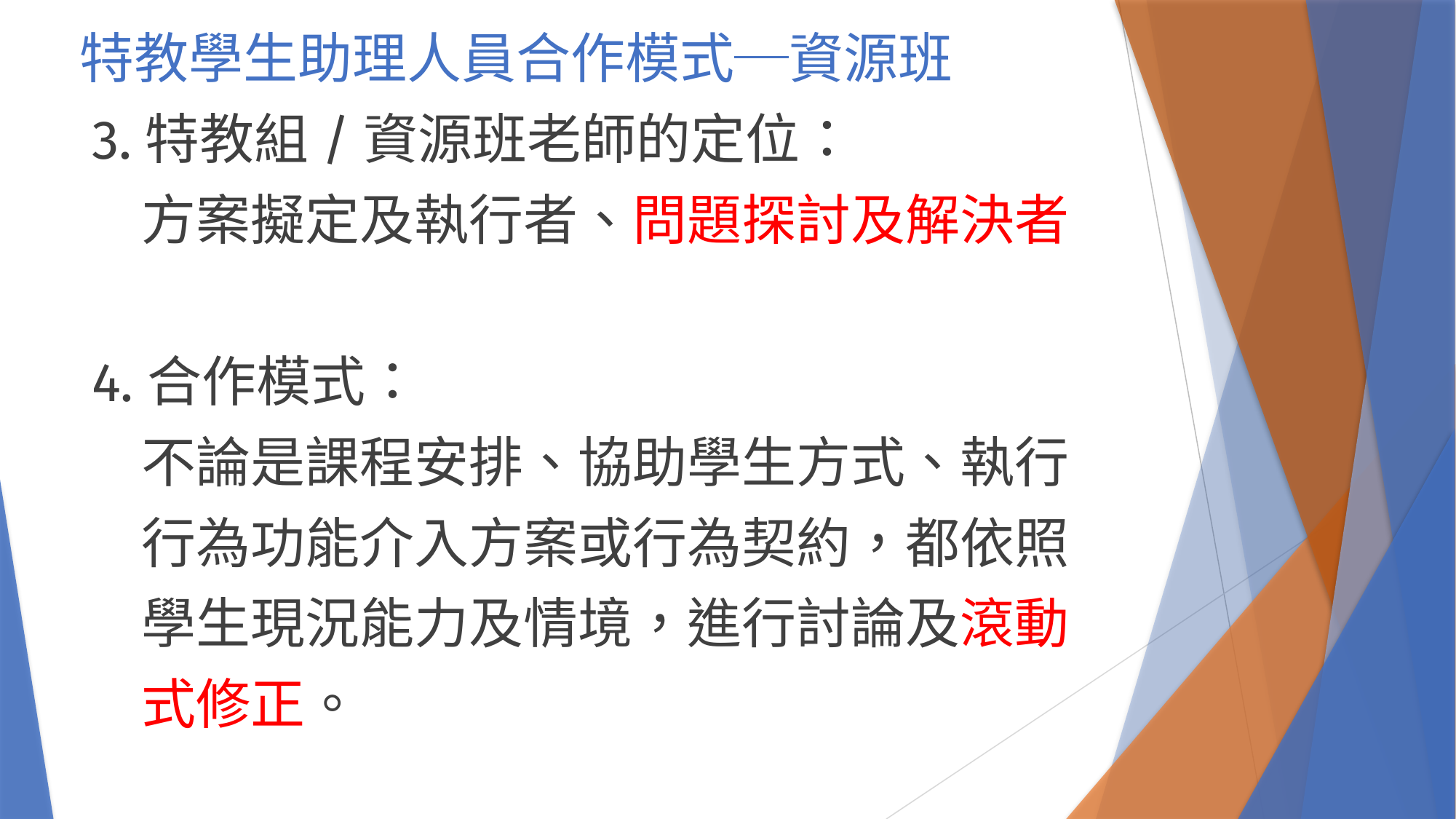

# 特教學生助理人員合作模式─資源班
3.特教組/資源班老師的定位：
   方案擬定及執行者、問題探討及解決者

4.合作模式：
   不論是課程安排、協助學生方式、執行
   行為功能介入方案或行為契約，都依照
   學生現況能力及情境，進行討論及滾動
   式修正。